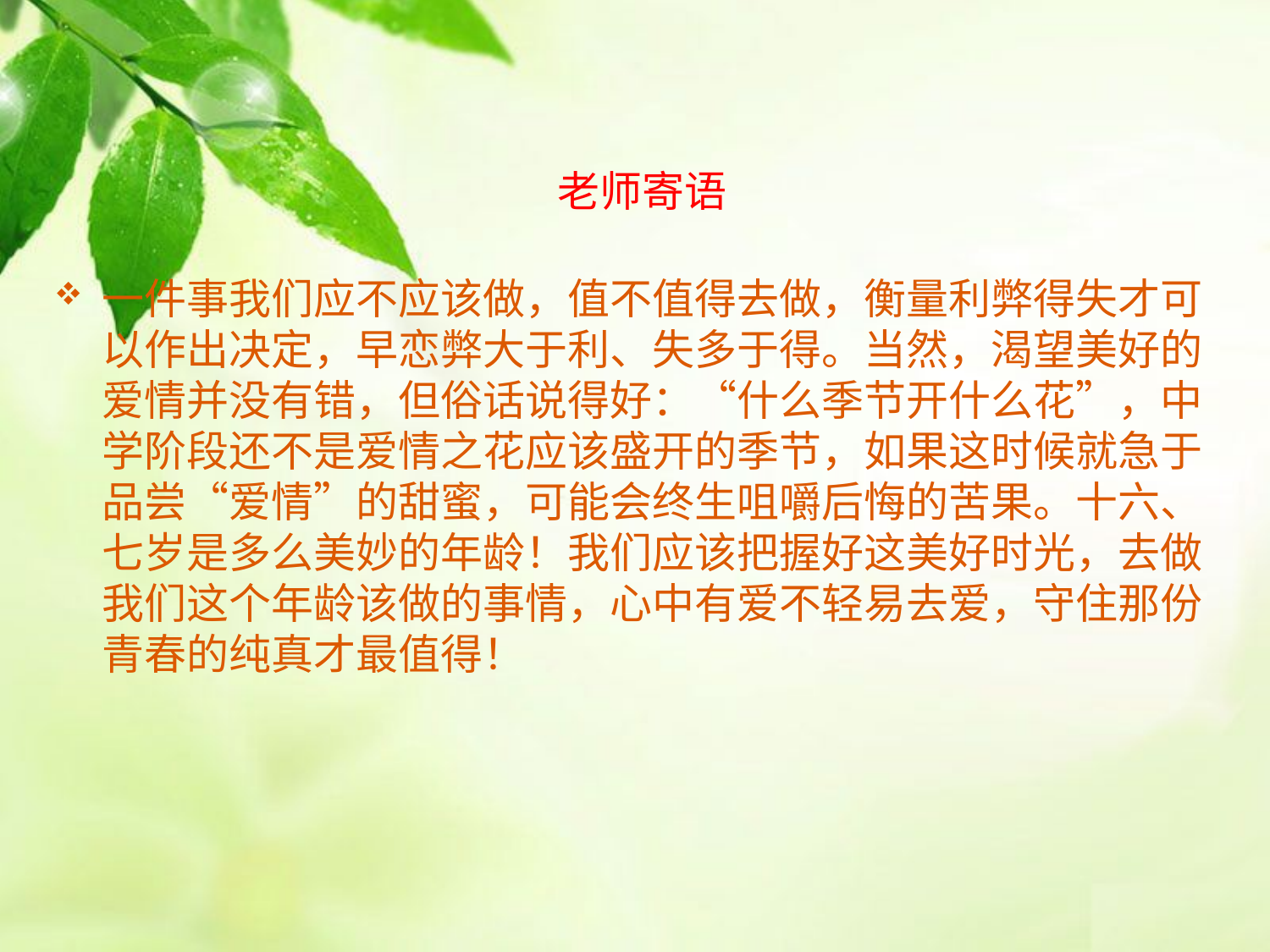

# 老师寄语

一件事我们应不应该做，值不值得去做，衡量利弊得失才可以作出决定，早恋弊大于利、失多于得。当然，渴望美好的爱情并没有错，但俗话说得好：“什么季节开什么花”，中学阶段还不是爱情之花应该盛开的季节，如果这时候就急于品尝“爱情”的甜蜜，可能会终生咀嚼后悔的苦果。十六、七岁是多么美妙的年龄！我们应该把握好这美好时光，去做我们这个年龄该做的事情，心中有爱不轻易去爱，守住那份青春的纯真才最值得！